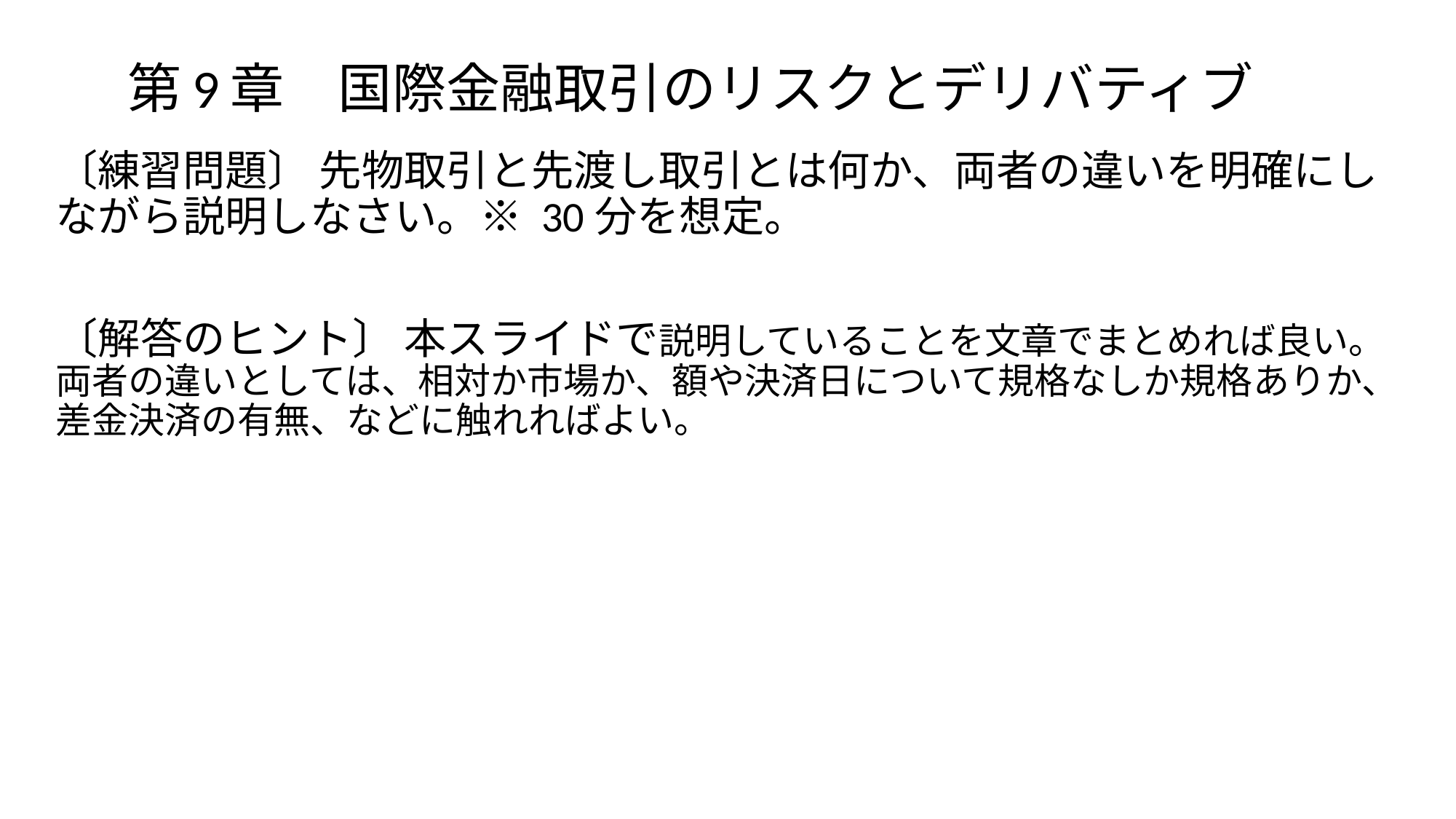

# 第9章　国際金融取引のリスクとデリバティブ
〔練習問題〕 先物取引と先渡し取引とは何か、両者の違いを明確にしながら説明しなさい。※ 30分を想定。

〔解答のヒント〕 本スライドで説明していることを文章でまとめれば良い。両者の違いとしては、相対か市場か、額や決済日について規格なしか規格ありか、差金決済の有無、などに触れればよい。